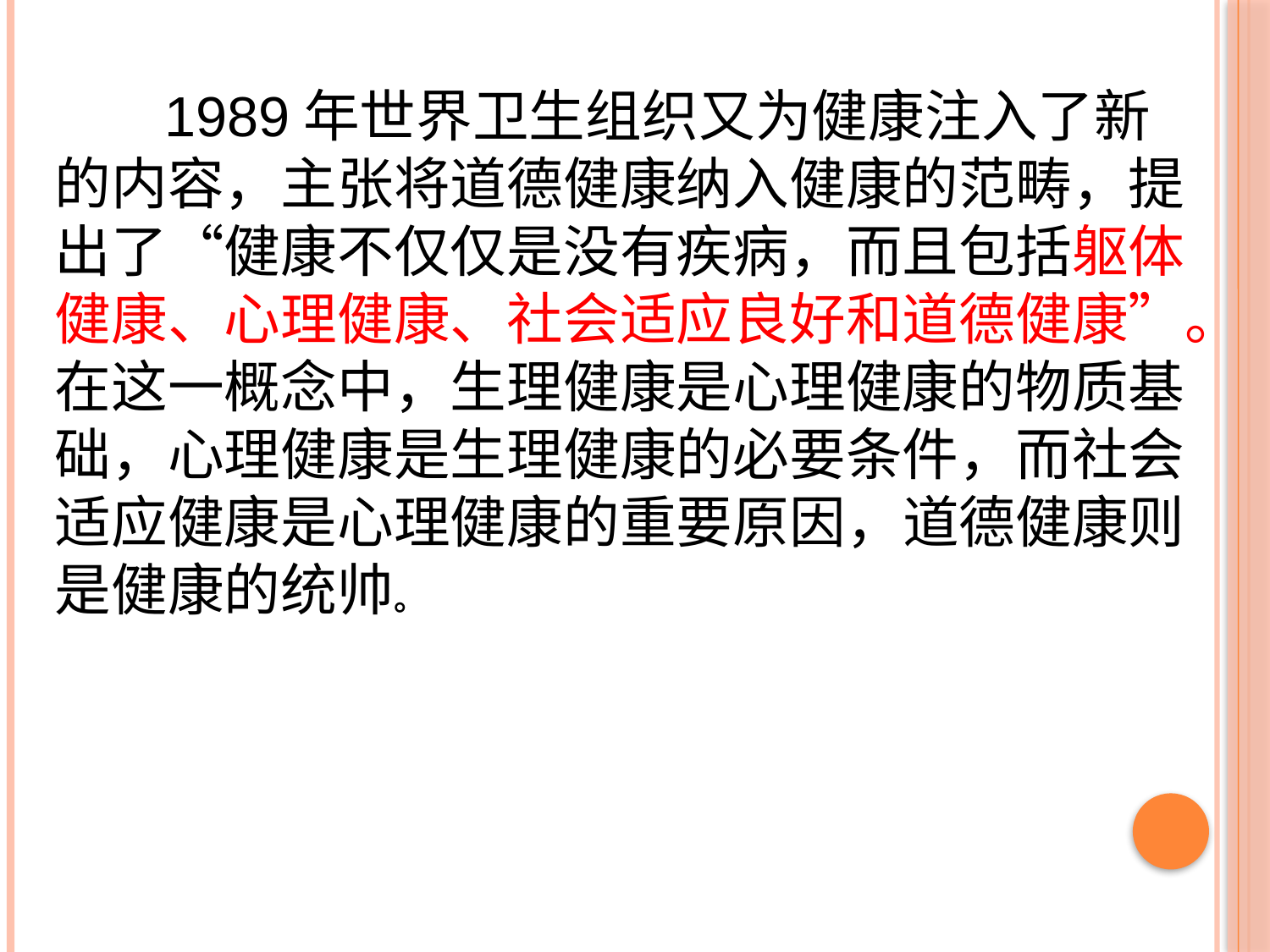

1989年世界卫生组织又为健康注入了新的内容，主张将道德健康纳入健康的范畴，提出了“健康不仅仅是没有疾病，而且包括躯体健康、心理健康、社会适应良好和道德健康”。在这一概念中，生理健康是心理健康的物质基础，心理健康是生理健康的必要条件，而社会适应健康是心理健康的重要原因，道德健康则是健康的统帅。